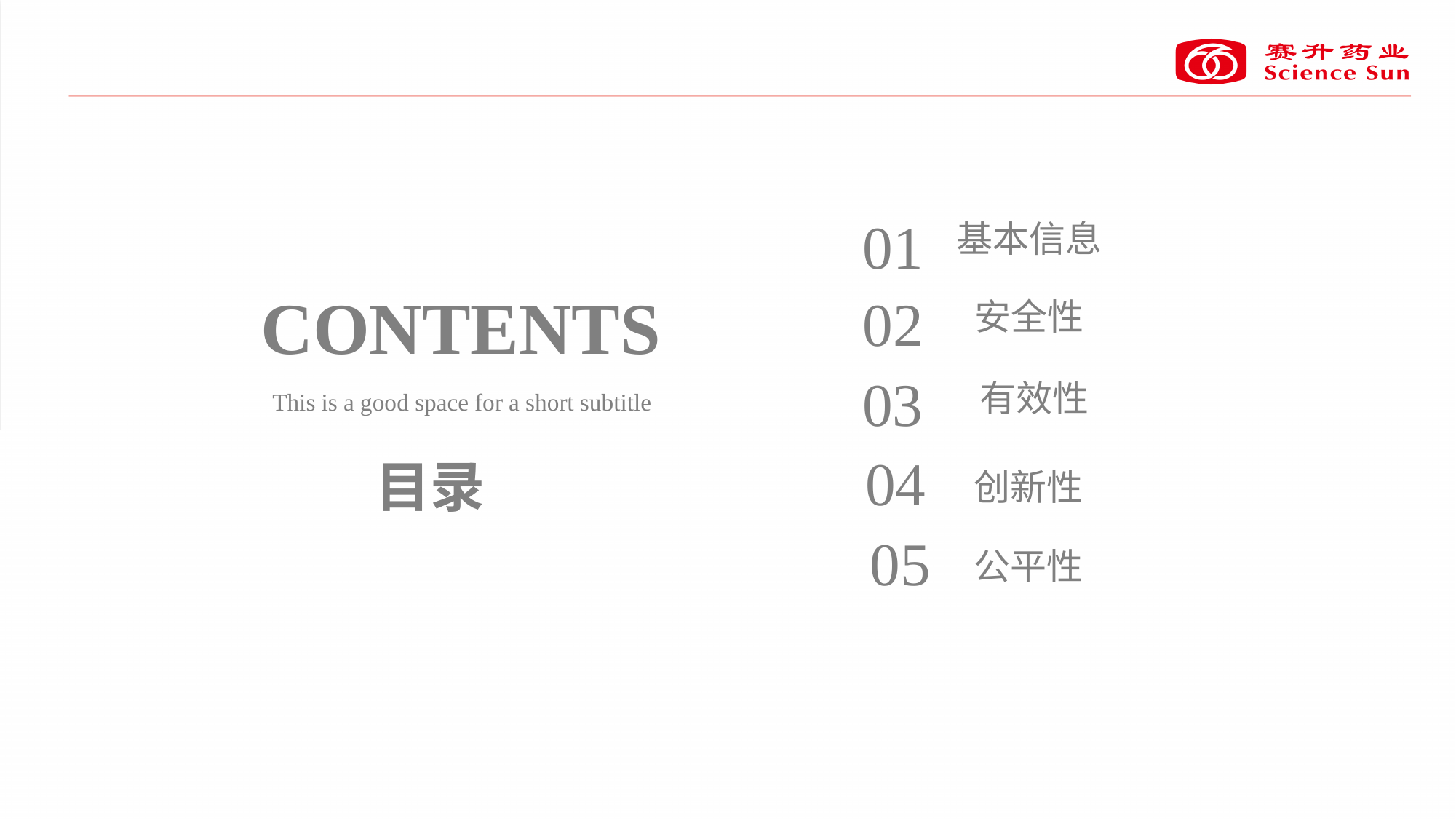

01
 基本信息
02
 安全性
03
 有效性
04
创新性
05
公平性
CONTENTS
This is a good space for a short subtitle

目录